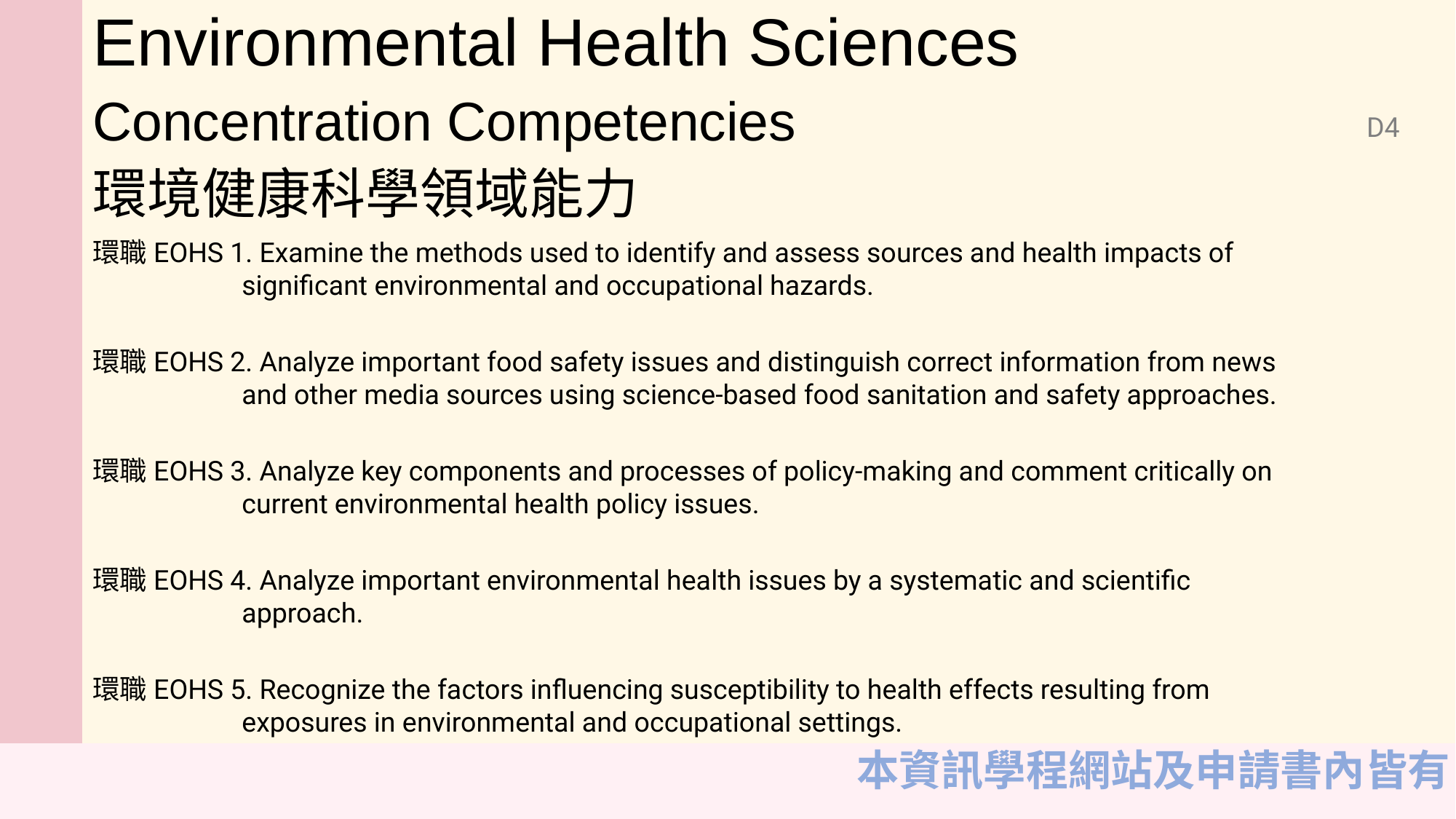

Environmental Health Sciences
Concentration Competencies
環境健康科學領域能力

D4
環職EOHS 1. Examine the methods used to identify and assess sources and health impacts of significant environmental and occupational hazards.

環職EOHS 2. Analyze important food safety issues and distinguish correct information from news and other media sources using science-based food sanitation and safety approaches.

環職EOHS 3. Analyze key components and processes of policy-making and comment critically on current environmental health policy issues.

環職EOHS 4. Analyze important environmental health issues by a systematic and scientific approach.

環職EOHS 5. Recognize the factors influencing susceptibility to health effects resulting from exposures in environmental and occupational settings.
本資訊學程網站及申請書內皆有